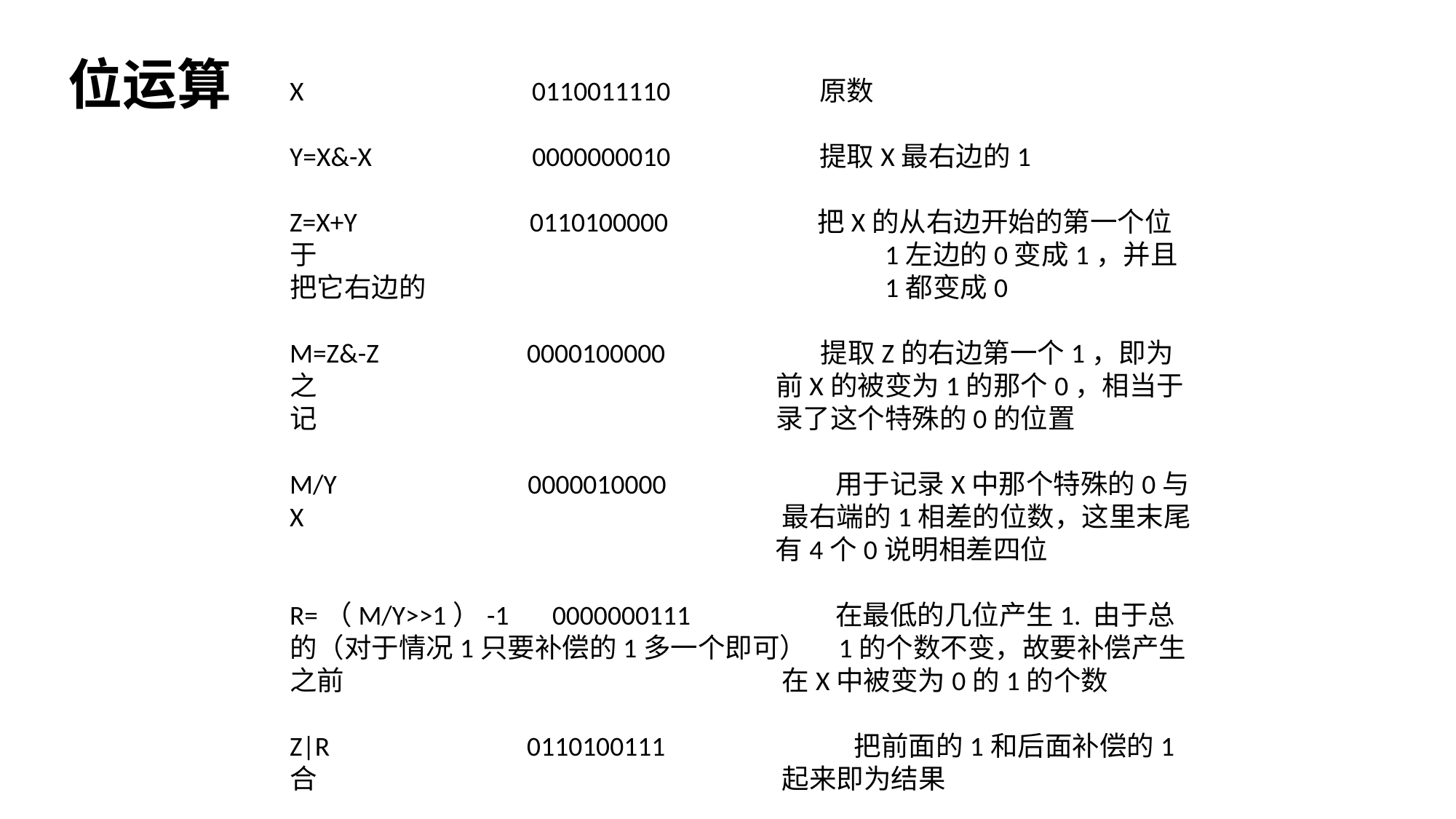

# 位运算
X                                     0110011110                       原数

Y=X&-X                          0000000010                       提取X最右边的1

Z=X+Y                            0110100000                       把X的从右边开始的第一个位于                           				       1左边的0变成1，并且把它右边的				       1都变成0

M=Z&-Z                        0000100000                        提取Z的右边第一个1，即为之				        前X的被变为1的那个0，相当于记				        录了这个特殊的0的位置

M/Y                               0000010000           	用于记录X中那个特殊的0与X				        最右端的1相差的位数，这里末尾				        有4个0说明相差四位

R=（M/Y>>1）-1       0000000111		在最低的几位产生1. 由于总的（对于情况1只要补偿的1多一个即可）    1的个数不变，故要补偿产生之前				         在X中被变为0的1的个数

Z|R                                0110100111                	  把前面的1和后面补偿的1合				         起来即为结果